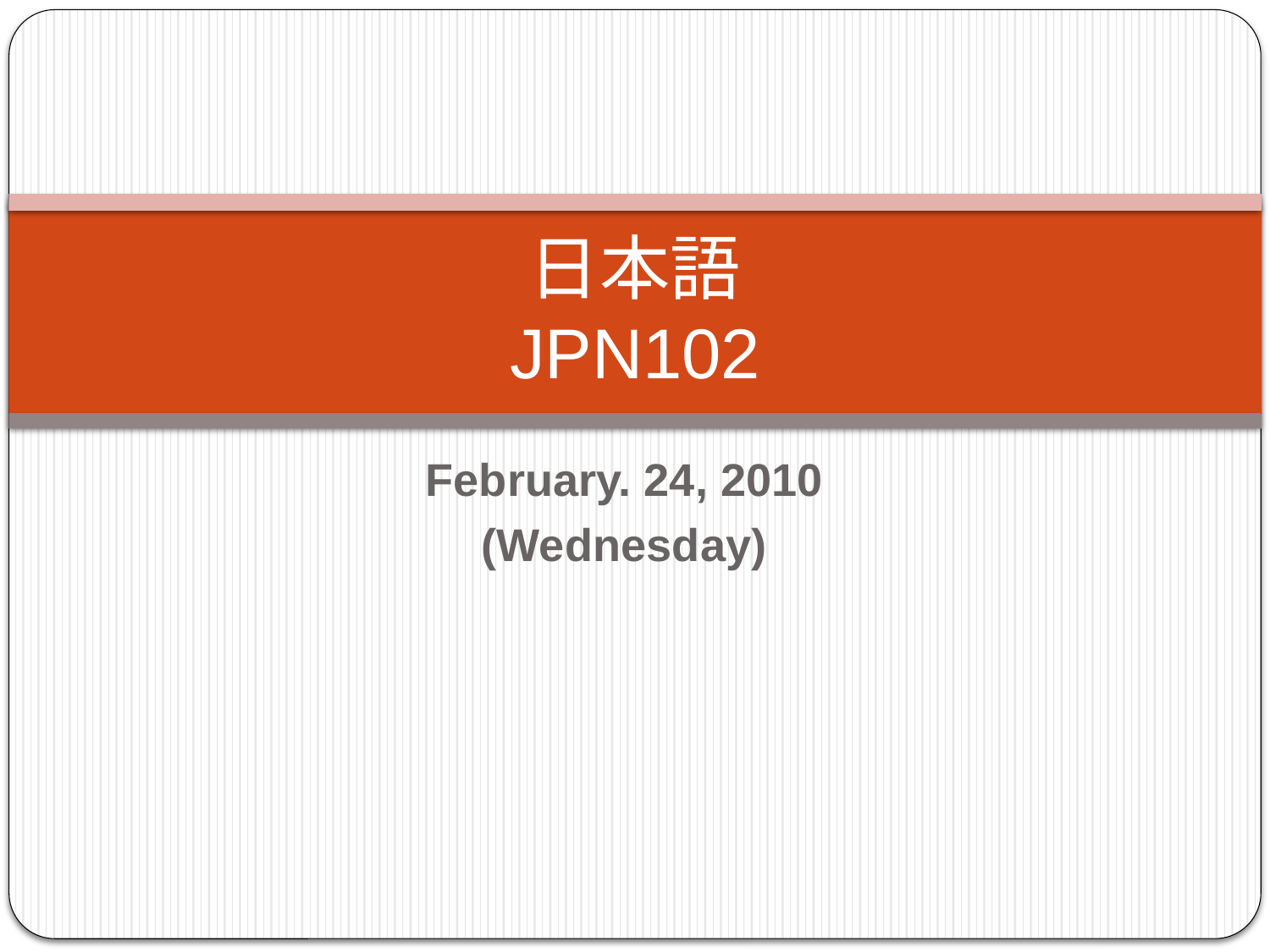

# 日本語 JPN102
February. 24, 2010
(Wednesday)